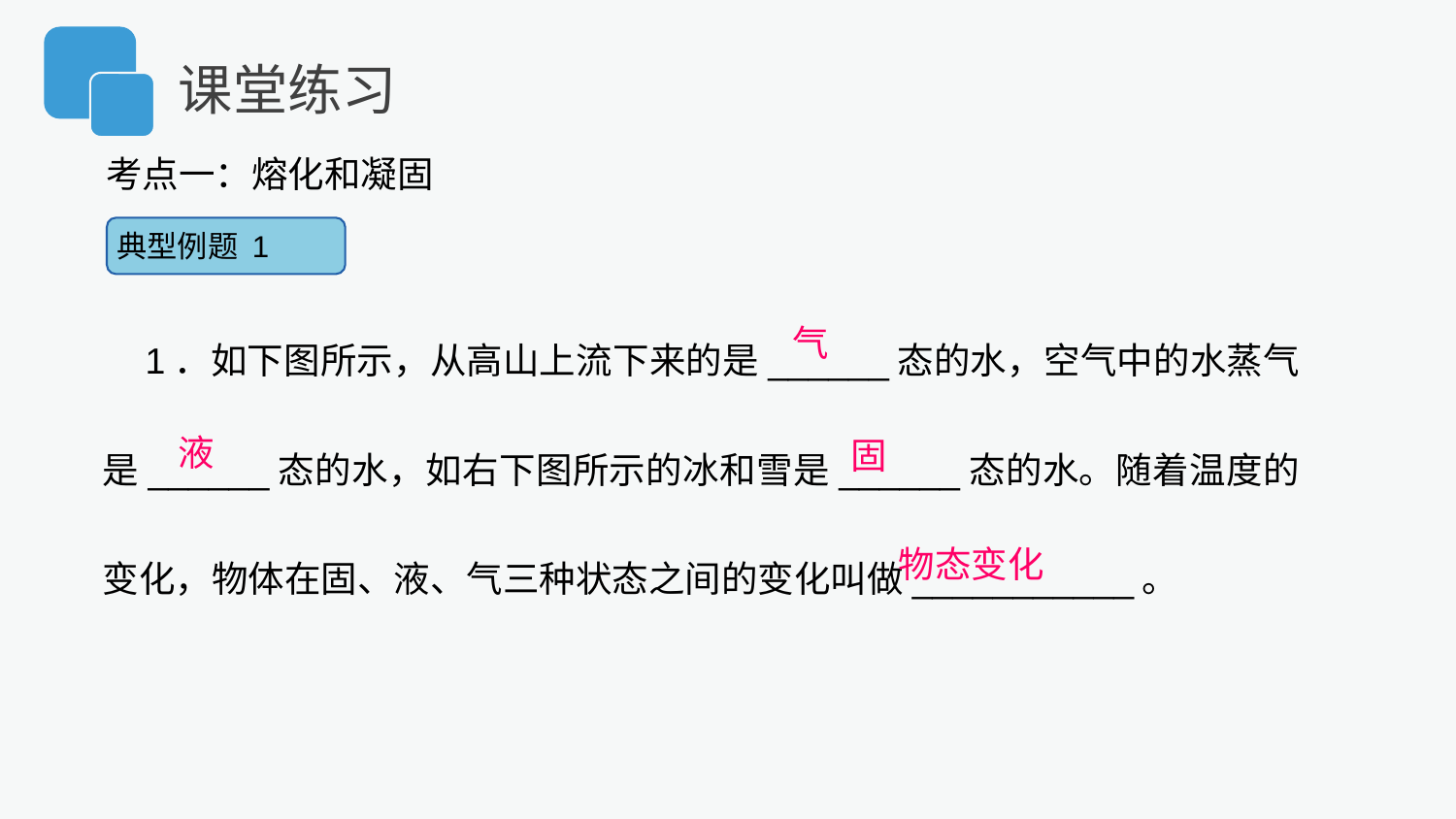

课堂练习
考点一：熔化和凝固
典型例题 1
1．如下图所示，从高山上流下来的是______态的水，空气中的水蒸气是______态的水，如右下图所示的冰和雪是______态的水。随着温度的变化，物体在固、液、气三种状态之间的变化叫做___________。
气
液
固
物态变化